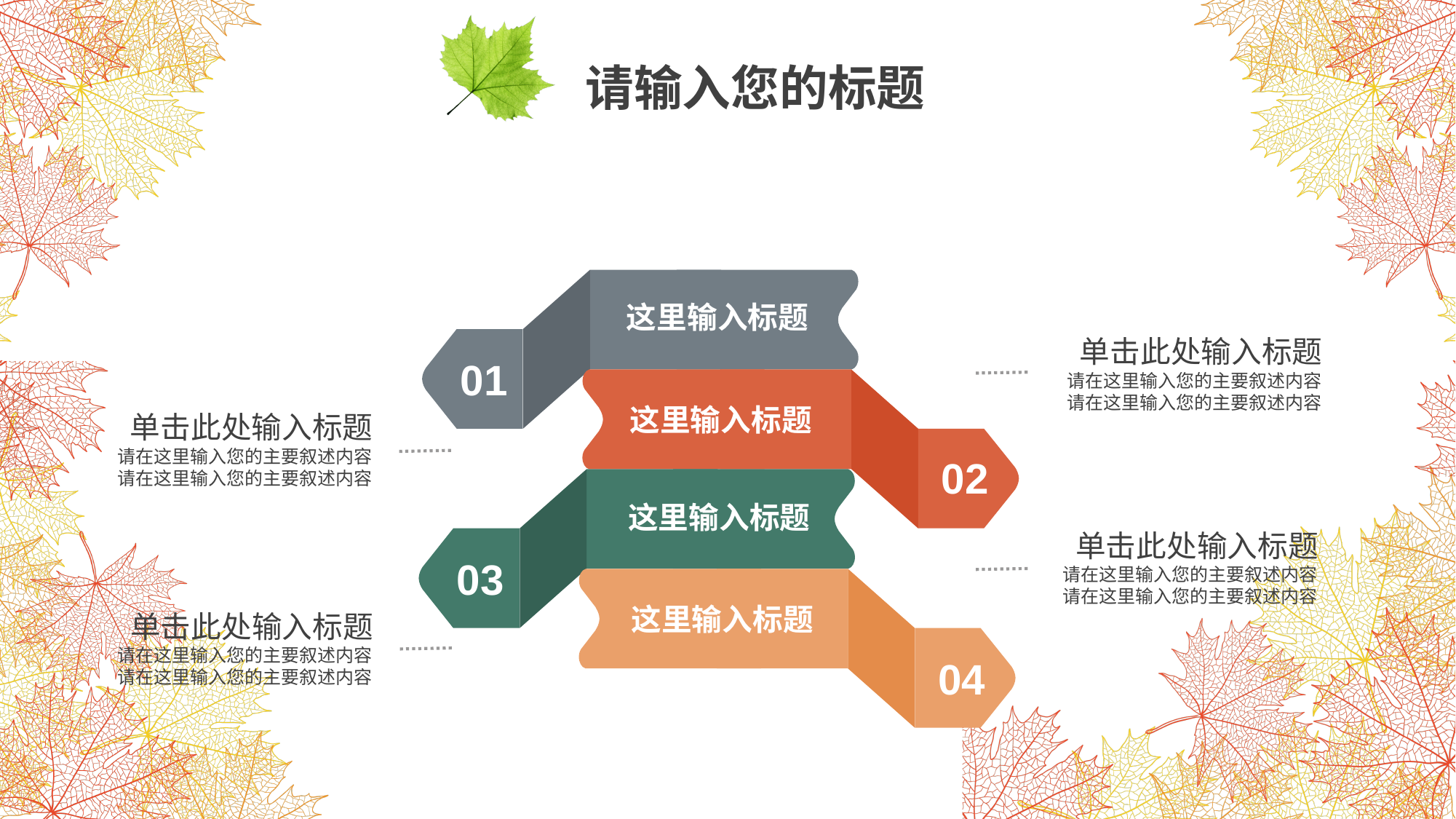

请输入您的标题

这里输入标题

01
 单击此处输入标题
请在这里输入您的主要叙述内容
请在这里输入您的主要叙述内容

这里输入标题

02

 单击此处输入标题
请在这里输入您的主要叙述内容
请在这里输入您的主要叙述内容

这里输入标题

03
 单击此处输入标题
请在这里输入您的主要叙述内容
请在这里输入您的主要叙述内容

这里输入标题

04
 单击此处输入标题
请在这里输入您的主要叙述内容
请在这里输入您的主要叙述内容